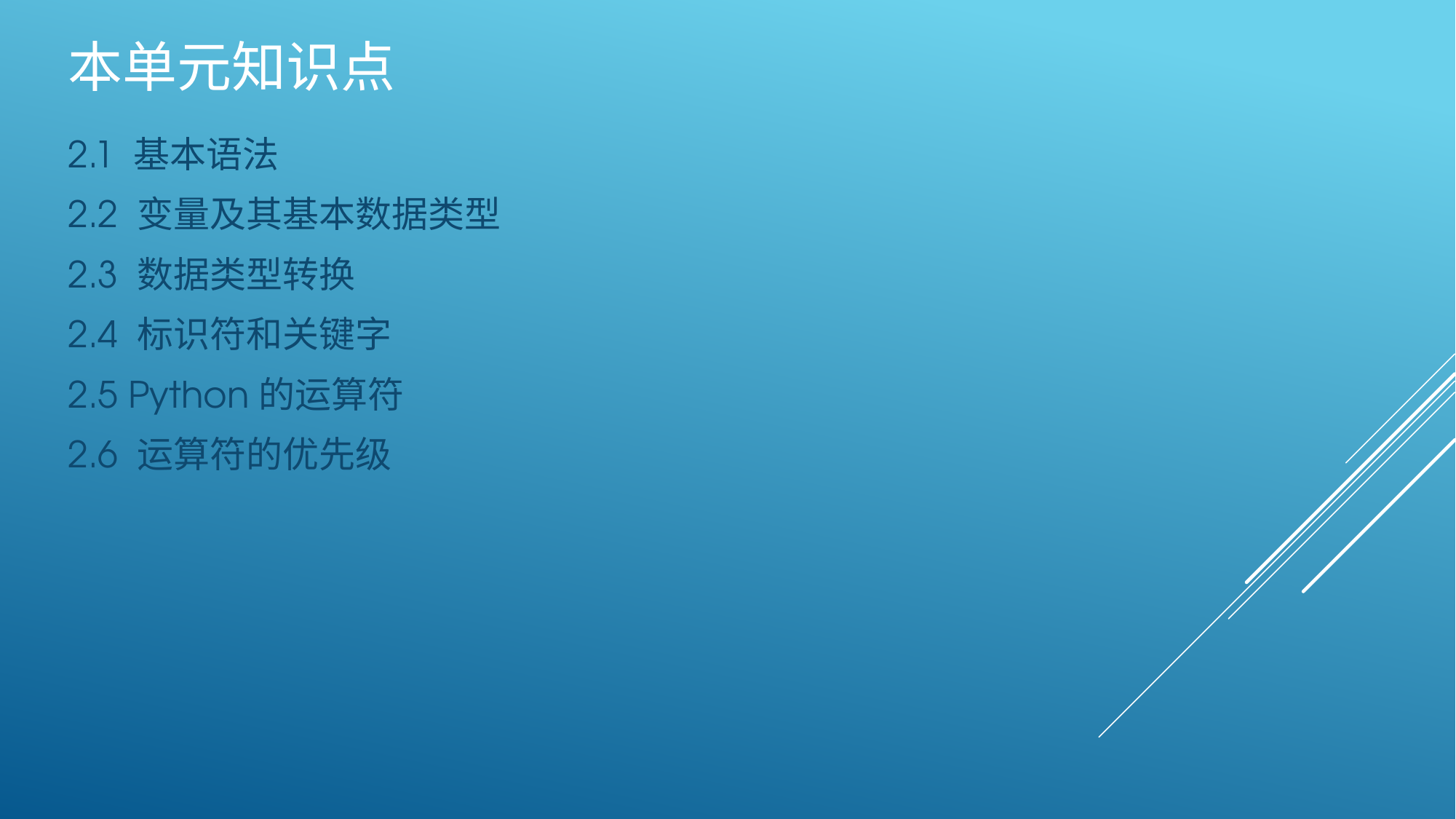

# 本单元知识点
2.1 基本语法
2.2 变量及其基本数据类型
2.3 数据类型转换
2.4 标识符和关键字
2.5 Python的运算符
2.6 运算符的优先级